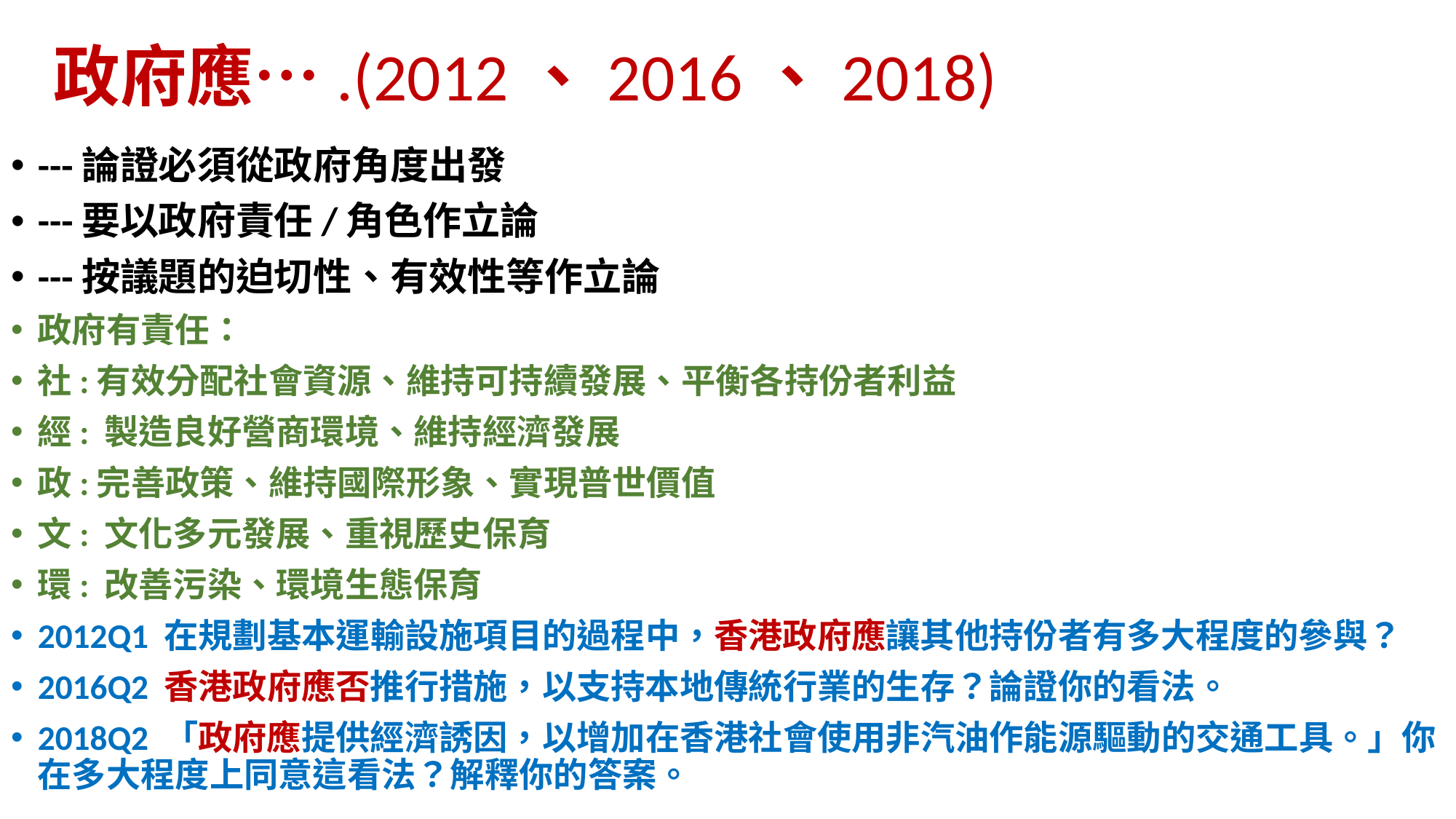

# 政府應….(2012、2016、2018)
---論證必須從政府角度出發
---要以政府責任/角色作立論
---按議題的迫切性、有效性等作立論
政府有責任：
社:有效分配社會資源、維持可持續發展、平衡各持份者利益
經: 製造良好營商環境、維持經濟發展
政:完善政策、維持國際形象、實現普世價值
文: 文化多元發展、重視歷史保育
環: 改善污染、環境生態保育
2012Q1 在規劃基本運輸設施項目的過程中，香港政府應讓其他持份者有多大程度的參與？
2016Q2 香港政府應否推行措施，以支持本地傳統行業的生存？論證你的看法。
2018Q2 「政府應提供經濟誘因，以增加在香港社會使用非汽油作能源驅動的交通工具。」你在多大程度上同意這看法？解釋你的答案。